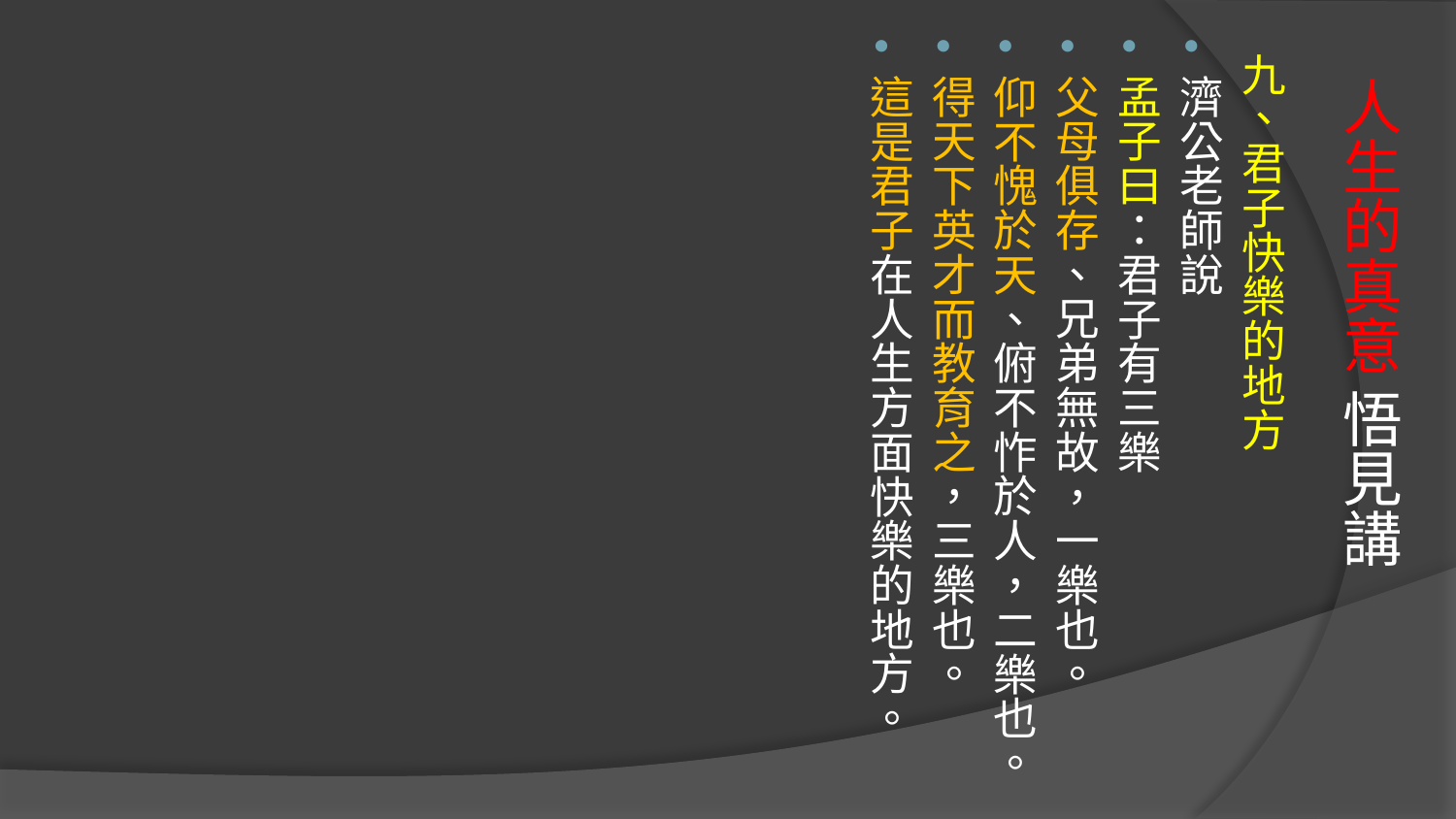

九、君子快樂的地方
濟公老師說
孟子曰：君子有三樂
父母俱存、兄弟無故，一樂也。
仰不愧於天、俯不怍於人，二樂也。
得天下英才而教育之，三樂也。
這是君子在人生方面快樂的地方。

# 人生的真意 悟見講